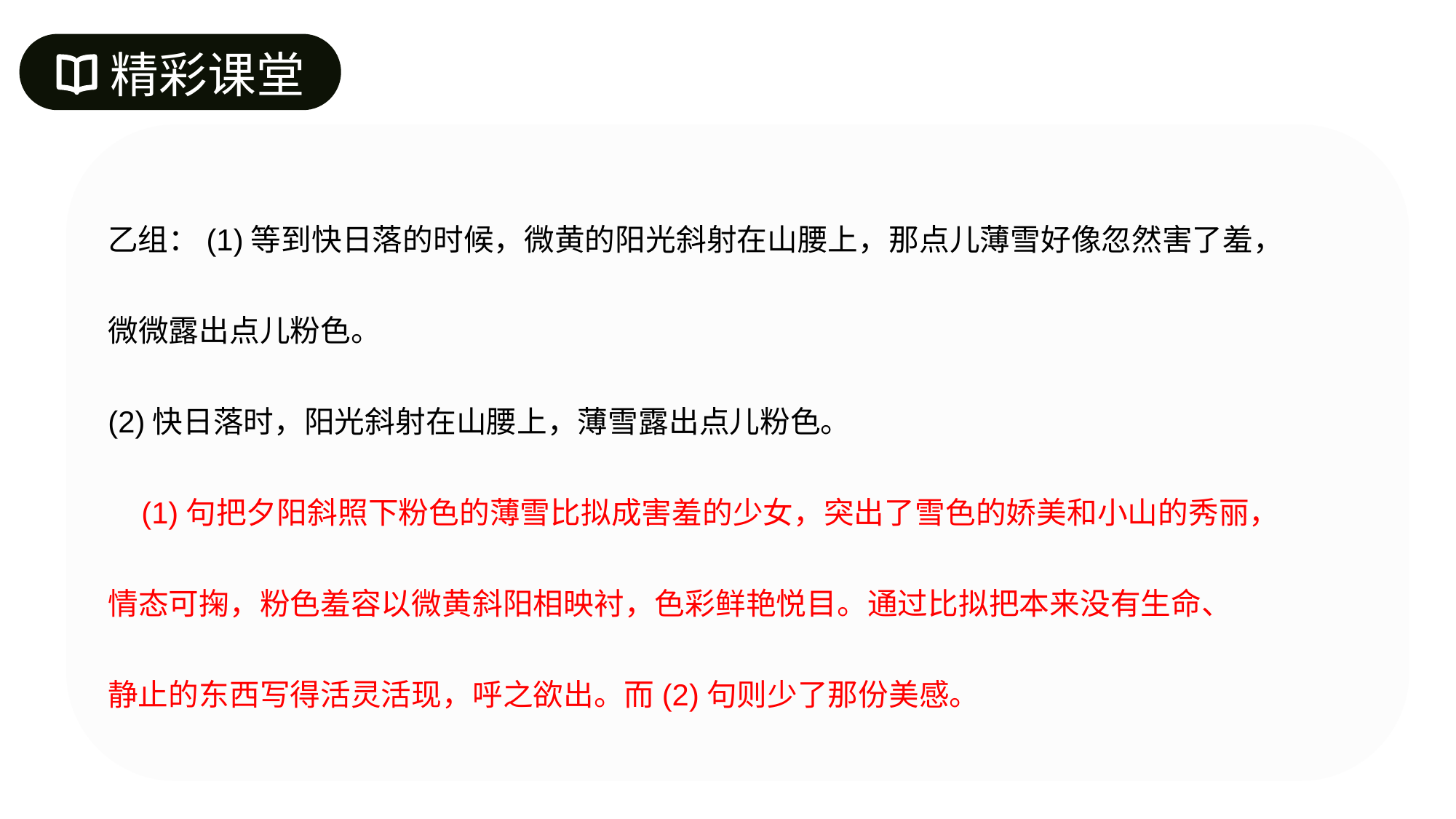

精彩课堂

乙组：(1)等到快日落的时候，微黄的阳光斜射在山腰上，那点儿薄雪好像忽然害了羞，微微露出点儿粉色。
(2)快日落时，阳光斜射在山腰上，薄雪露出点儿粉色。
    (1)句把夕阳斜照下粉色的薄雪比拟成害羞的少女，突出了雪色的娇美和小山的秀丽，情态可掬，粉色羞容以微黄斜阳相映衬，色彩鲜艳悦目。通过比拟把本来没有生命、静止的东西写得活灵活现，呼之欲出。而(2)句则少了那份美感。